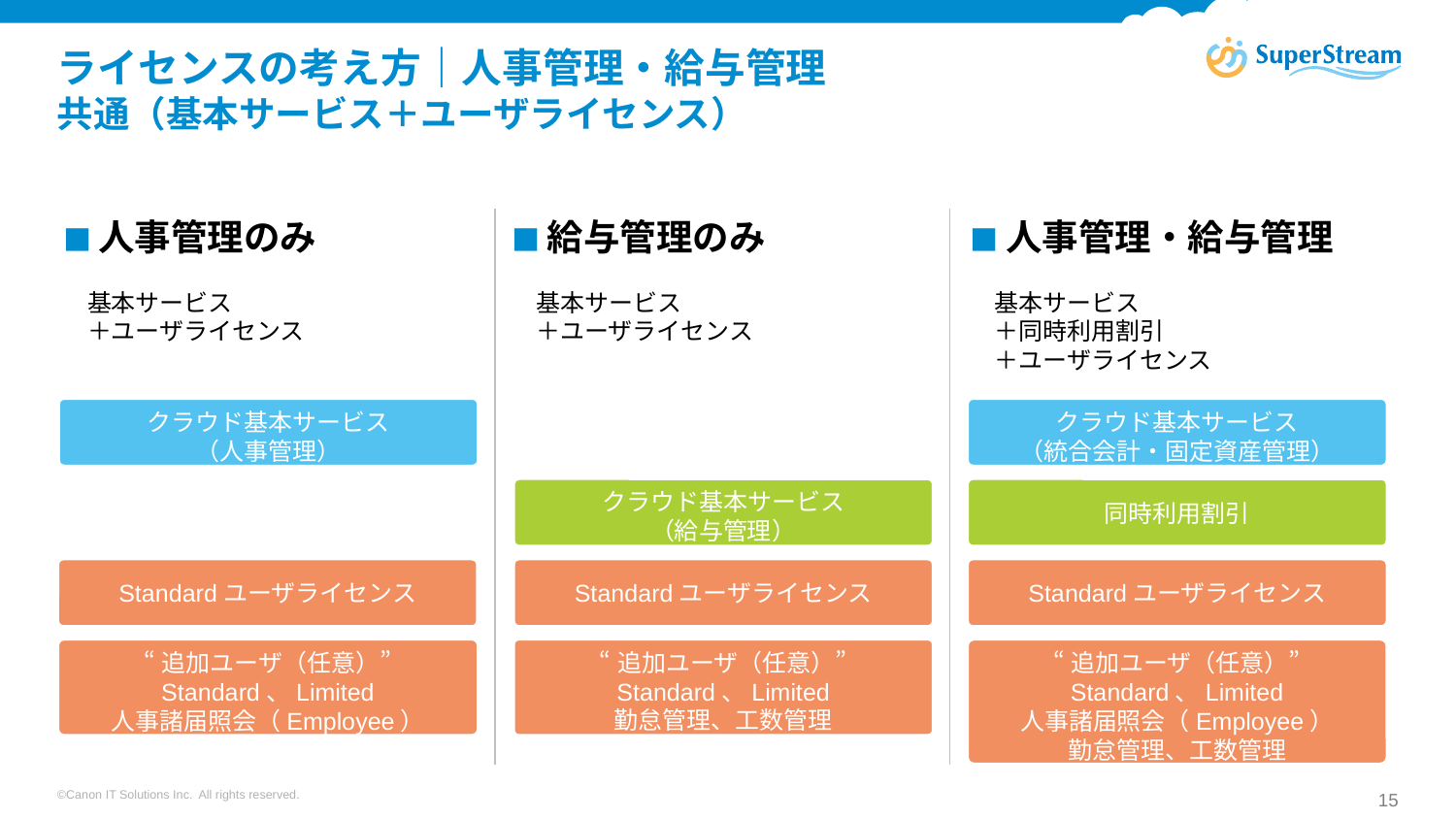

# ライセンスの考え方｜人事管理・給与管理 共通（基本サービス＋ユーザライセンス）
■人事管理のみ

　基本サービス
　＋ユーザライセンス

■給与管理のみ

　基本サービス
　＋ユーザライセンス
■人事管理・給与管理

　基本サービス
　＋同時利用割引
　＋ユーザライセンス
クラウド基本サービス
（人事管理）
クラウド基本サービス
（統合会計・固定資産管理）
クラウド基本サービス
（給与管理）
同時利用割引
Standardユーザライセンス
Standardユーザライセンス
Standardユーザライセンス
“追加ユーザ（任意）”
Standard、Limited
人事諸届照会（Employee）
“追加ユーザ（任意）”
Standard、Limited
勤怠管理、工数管理
“追加ユーザ（任意）”
Standard、Limited
人事諸届照会（Employee）
勤怠管理、工数管理
©Canon IT Solutions Inc.  All rights reserved.
15